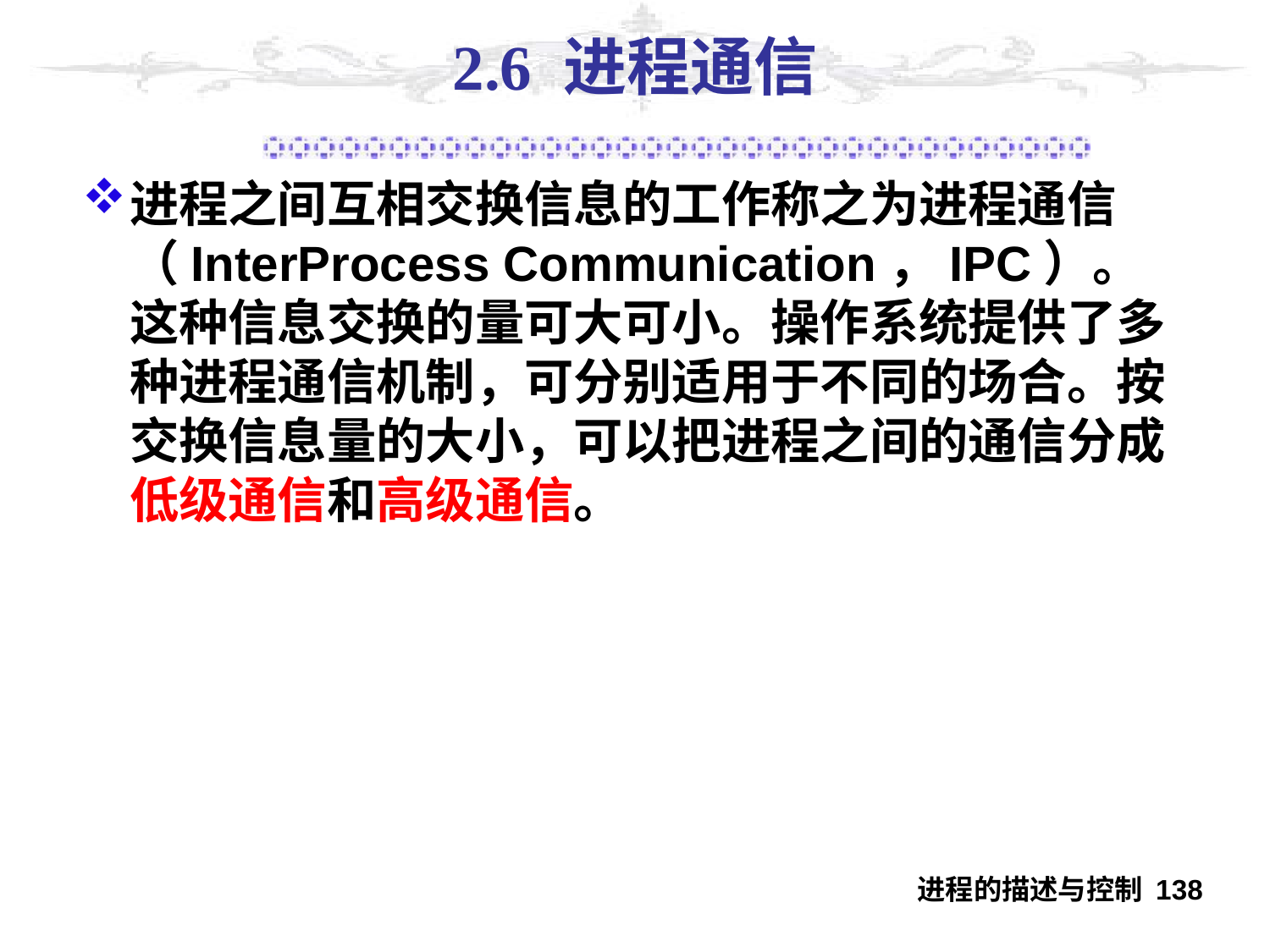

# 2.6 进程通信
进程之间互相交换信息的工作称之为进程通信（InterProcess Communication，IPC）。这种信息交换的量可大可小。操作系统提供了多种进程通信机制，可分别适用于不同的场合。按交换信息量的大小，可以把进程之间的通信分成低级通信和高级通信。